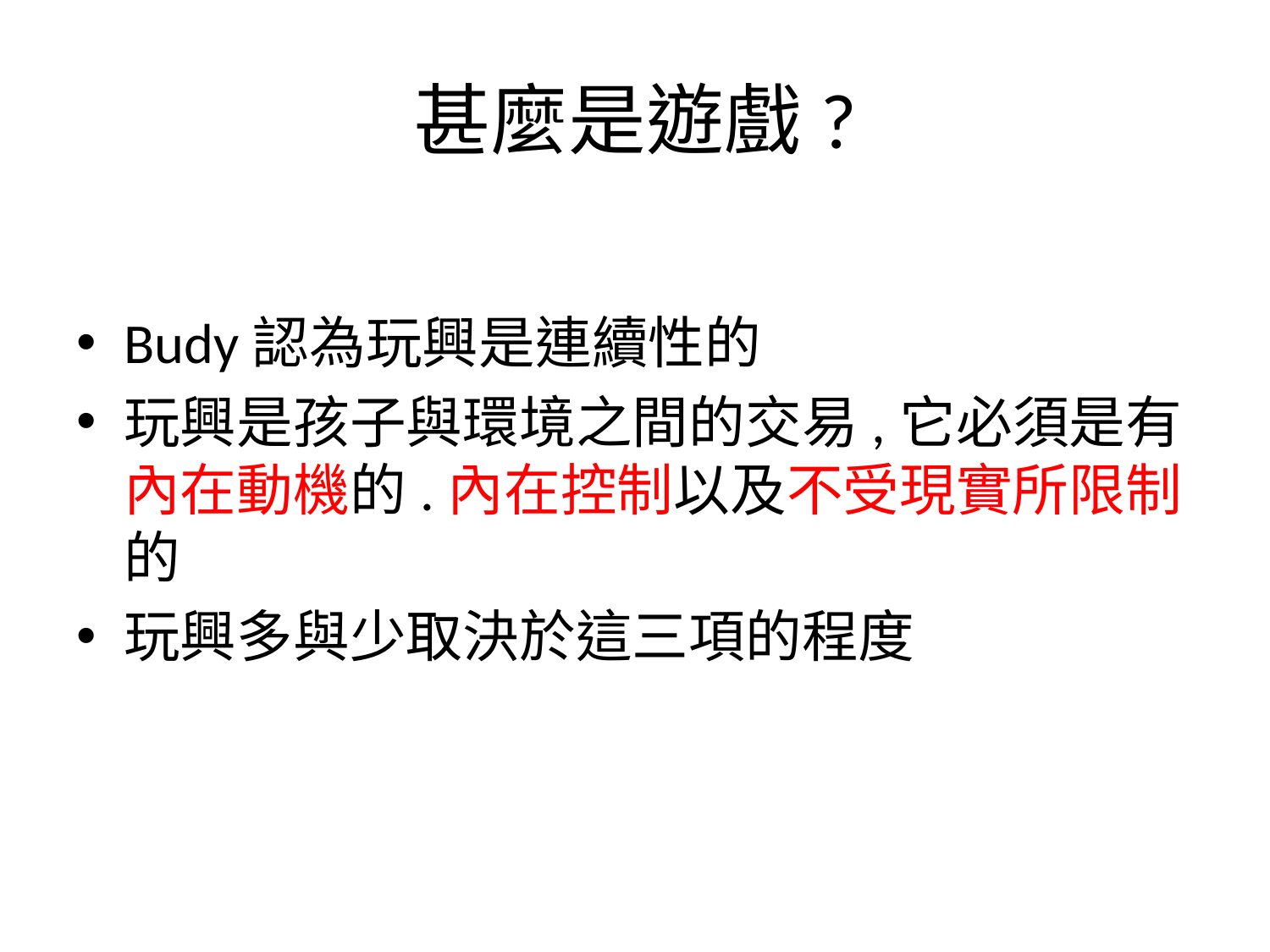

# 甚麼是遊戲?

Budy認為玩興是連續性的
玩興是孩子與環境之間的交易,它必須是有內在動機的.內在控制以及不受現實所限制的
玩興多與少取決於這三項的程度